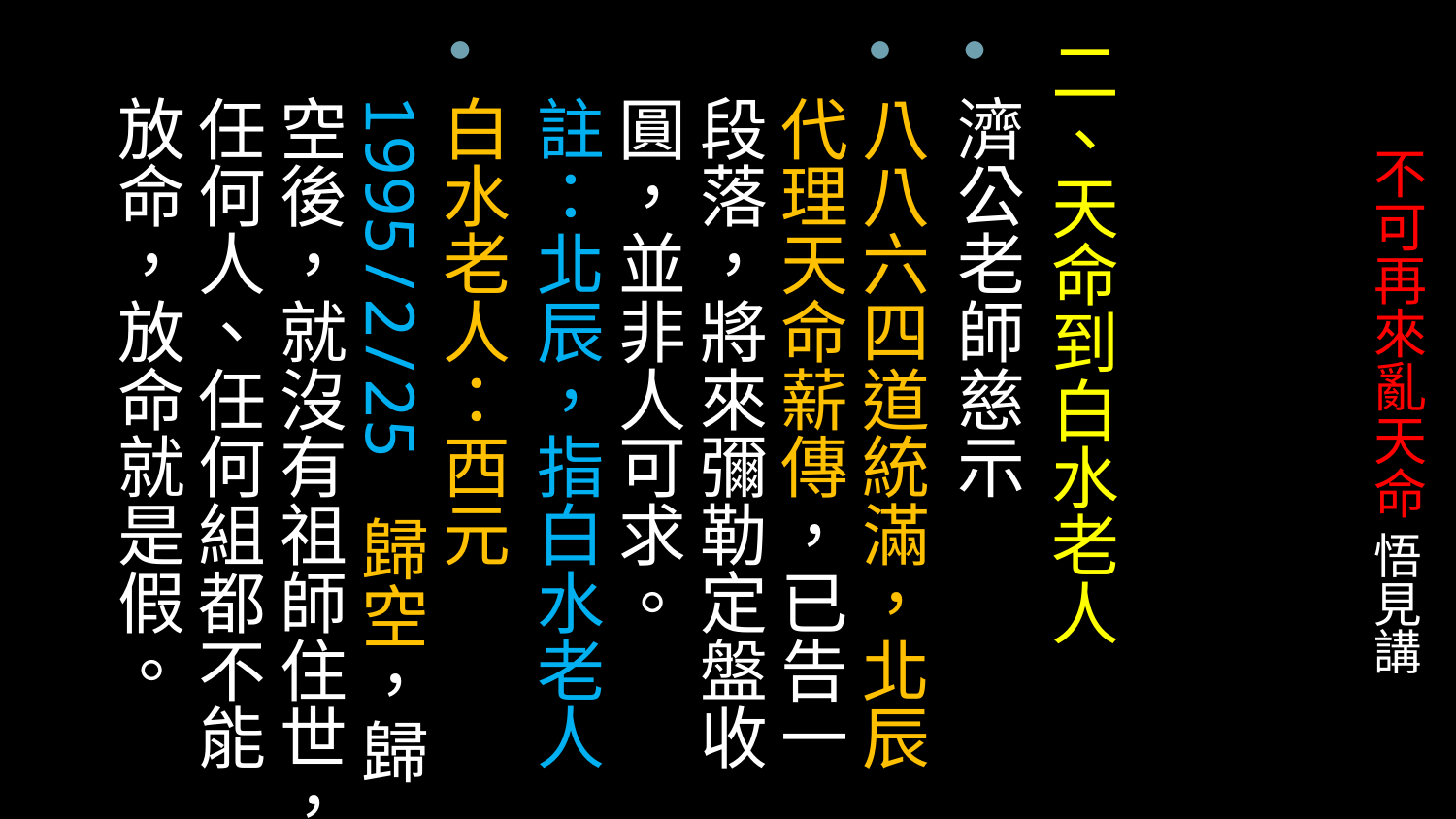

二、天命到白水老人
濟公老師慈示
八八六四道統滿，北辰代理天命薪傳，已告一段落，將來彌勒定盤收圓，並非人可求。
註：北辰，指白水老人
白水老人：西元1995/2/25 歸空，歸空後，就沒有祖師住世，任何人、任何組都不能放命，放命就是假。

# 不可再來亂天命 悟見講